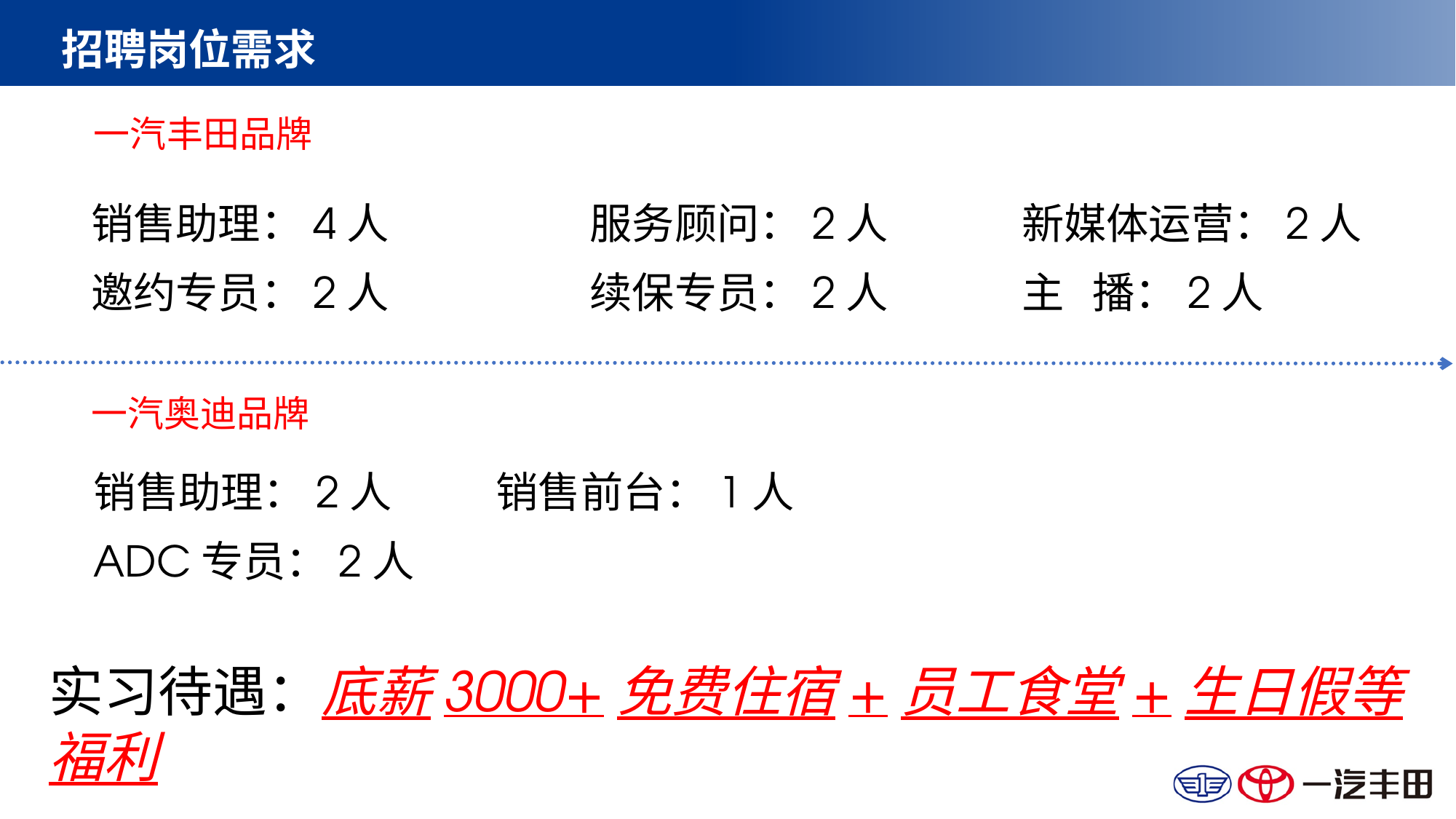

招聘岗位需求
一汽丰田品牌
销售助理：4人
邀约专员：2人
服务顾问：2人
续保专员：2人
新媒体运营：2人
主   播：2人
一汽奥迪品牌
销售助理：2人           销售前台：1人
ADC专员：2人
实习待遇：底薪3000+免费住宿+员工食堂+生日假等福利